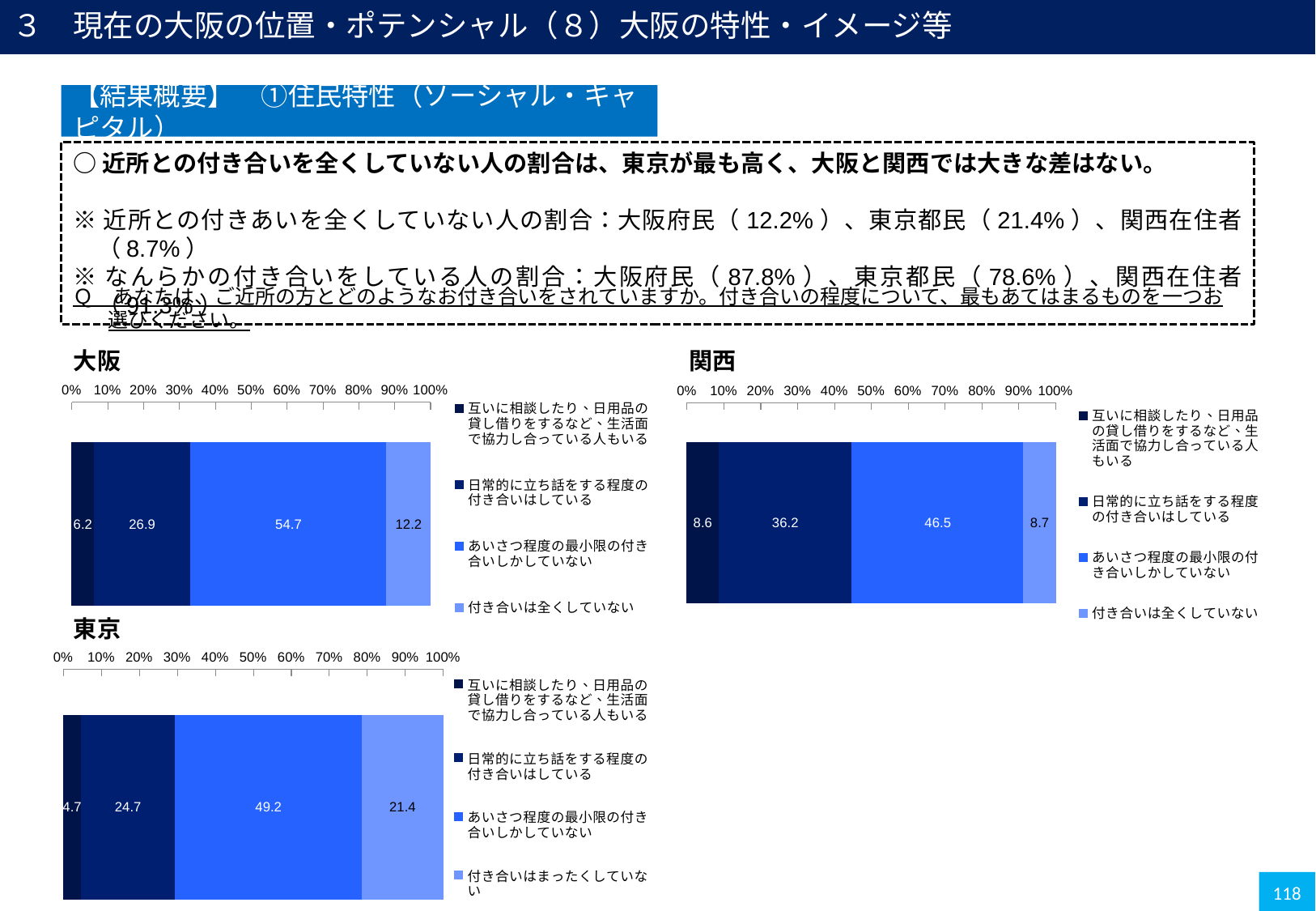

３　現在の大阪の位置・ポテンシャル（８）大阪の特性・イメージ等
【結果概要】　①住民特性（ソーシャル・キャピタル）
○近所との付き合いを全くしていない人の割合は、東京が最も高く、大阪と関西では大きな差はない。

※近所との付きあいを全くしていない人の割合：大阪府民（12.2%）、東京都民（21.4%）、関西在住者（8.7%）
※なんらかの付き合いをしている人の割合：大阪府民（87.8%）、東京都民（78.6%）、関西在住者（91.3%）
Ｑ　あなたは、ご近所の方とどのようなお付き合いをされていますか。付き合いの程度について、最もあてはまるものを一つお選びください。
関西
大阪

### Chart

| Category | 互いに相談したり、日用品の貸し借りをするなど、生活面で協力し合っている人もいる | 日常的に立ち話をする程度の付き合いはしている | あいさつ程度の最小限の付き合いしかしていない | 付き合いは全くしていない |
|---|---|---|---|---|

### Chart

| Category | 互いに相談したり、日用品の貸し借りをするなど、生活面で協力し合っている人もいる | 日常的に立ち話をする程度の付き合いはしている | あいさつ程度の最小限の付き合いしかしていない | 付き合いは全くしていない |
|---|---|---|---|---|
東京

### Chart

| Category | 互いに相談したり、日用品の貸し借りをするなど、生活面で協力し合っている人もいる | 日常的に立ち話をする程度の付き合いはしている | あいさつ程度の最小限の付き合いしかしていない | 付き合いはまったくしていない |
|---|---|---|---|---|
118